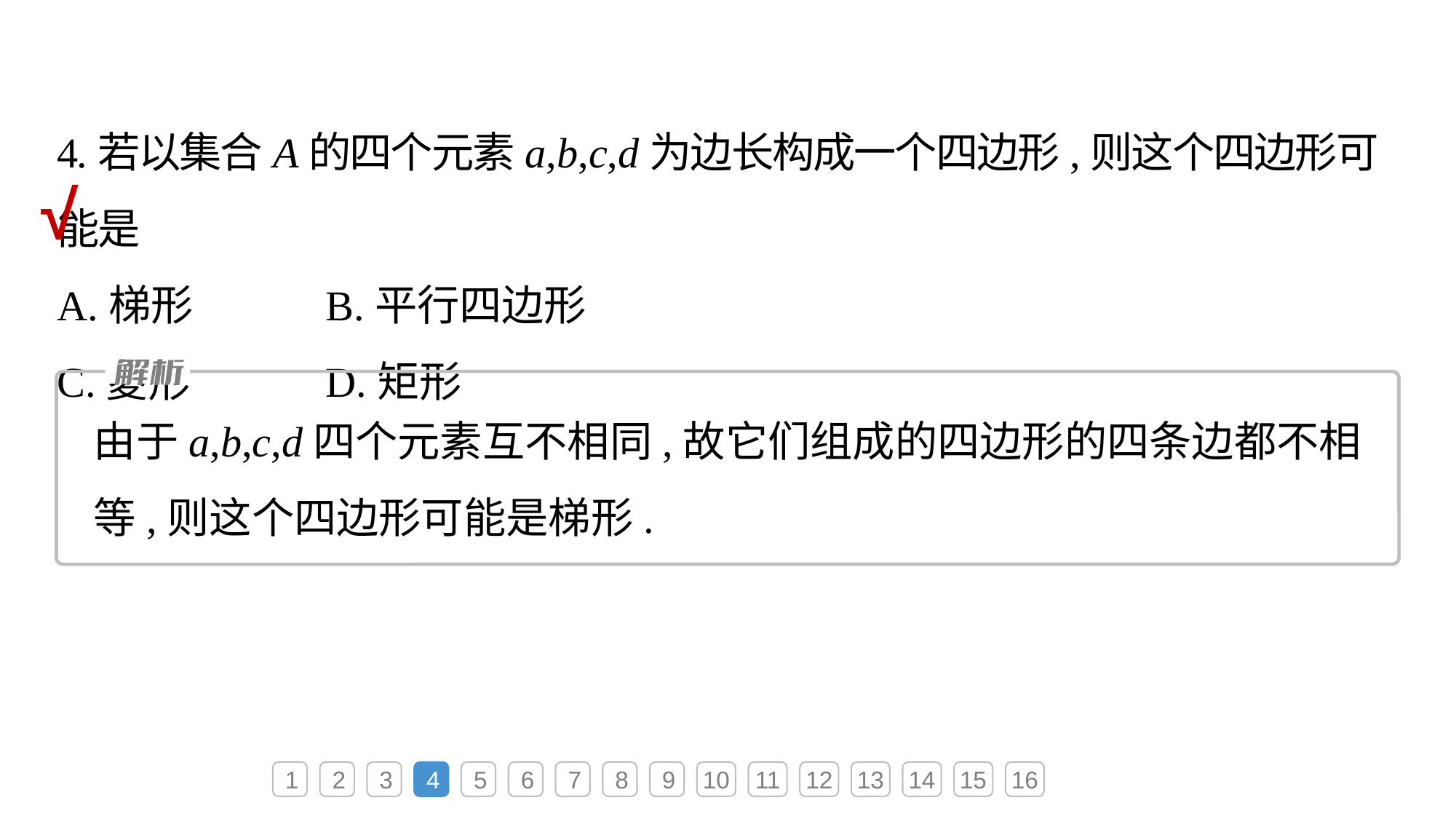

4.若以集合A的四个元素a,b,c,d为边长构成一个四边形,则这个四边形可能是
A.梯形	B.平行四边形
C.菱形	D.矩形
√

由于a,b,c,d四个元素互不相同,故它们组成的四边形的四条边都不相等,则这个四边形可能是梯形.
1
2
3
4
5
6
7
8
9
10
11
12
13
14
15
16